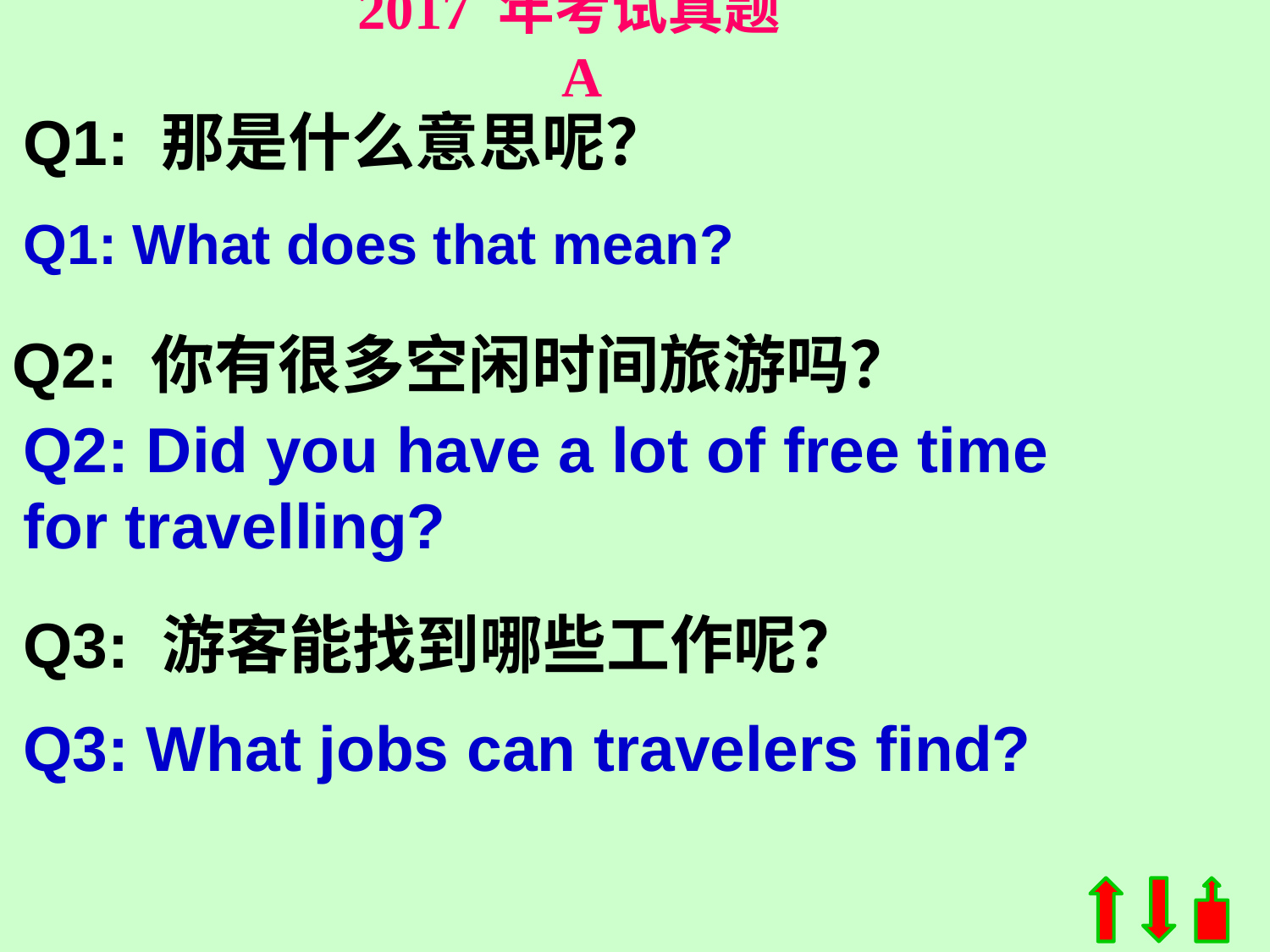

2017 年考试真题   A
Q1: 那是什么意思呢？
Q1: What does that mean?
Q2: 你有很多空闲时间旅游吗？
Q2: Did you have a lot of free time for travelling?
Q3: 游客能找到哪些工作呢？
Q3: What jobs can travelers find?